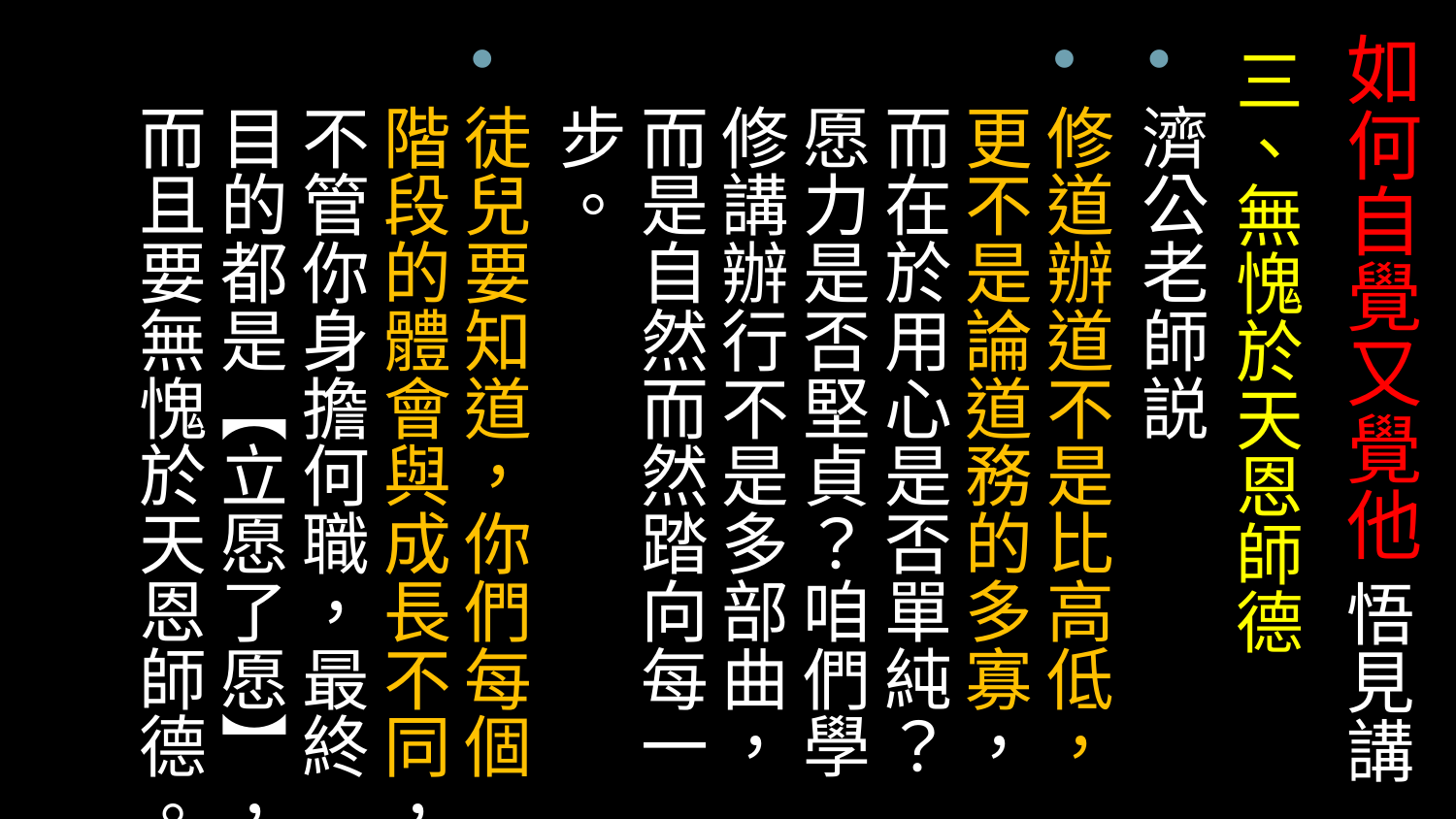

# 如何自覺又覺他 悟見講
三、無愧於天恩師德
濟公老師説
修道辦道不是比高低，更不是論道務的多寡，而在於用心是否單純？愿力是否堅貞？咱們學修講辦行不是多部曲，而是自然而然踏向每一步。
徒兒要知道，你們每個階段的體會與成長不同，不管你身擔何職，最終目的都是【立愿了愿】，而且要無愧於天恩師德。